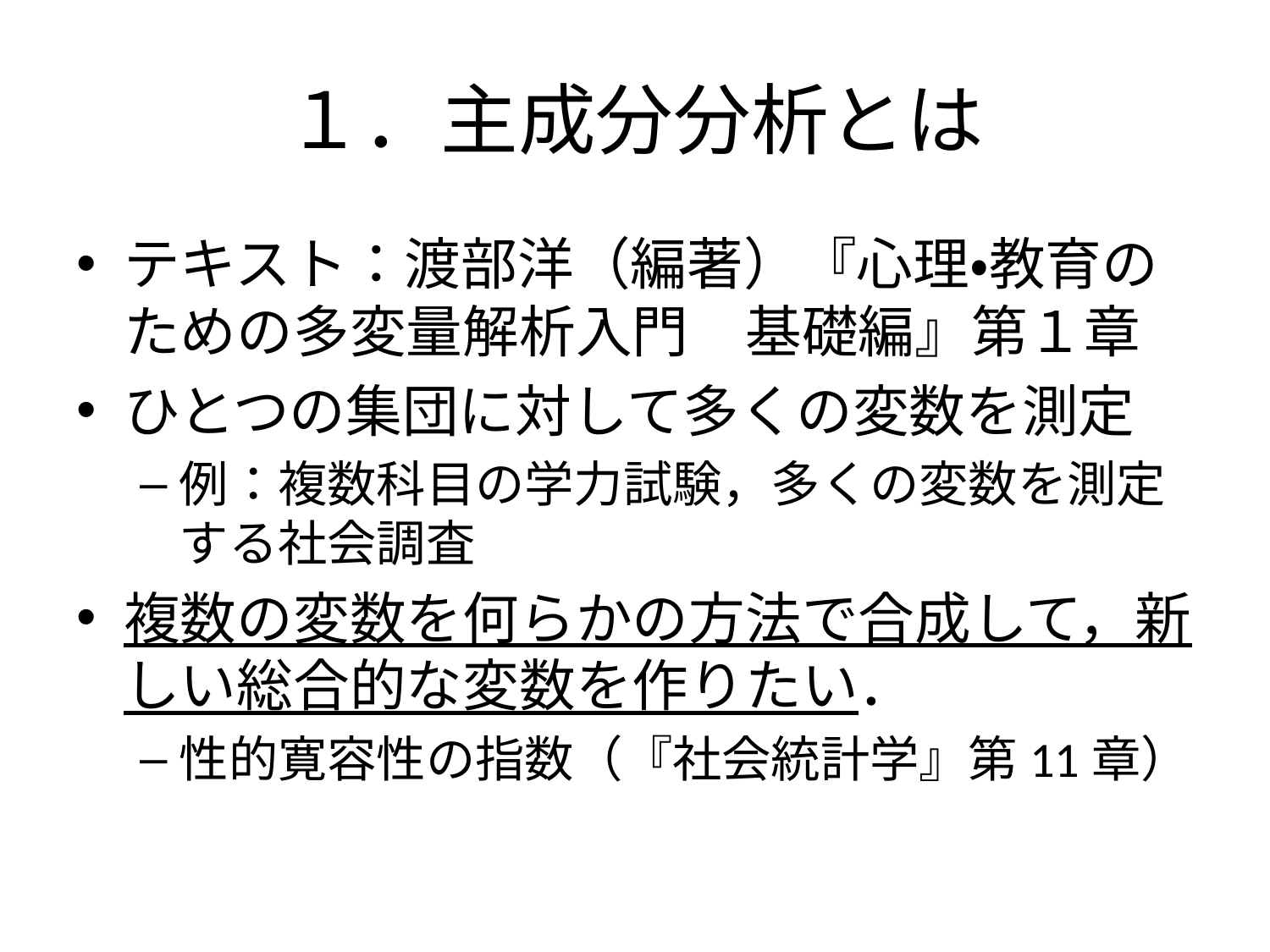

# １．主成分分析とは
テキスト：渡部洋（編著）『心理・教育のための多変量解析入門　基礎編』第１章
ひとつの集団に対して多くの変数を測定
例：複数科目の学力試験，多くの変数を測定する社会調査
複数の変数を何らかの方法で合成して，新しい総合的な変数を作りたい．
性的寛容性の指数（『社会統計学』第11章）